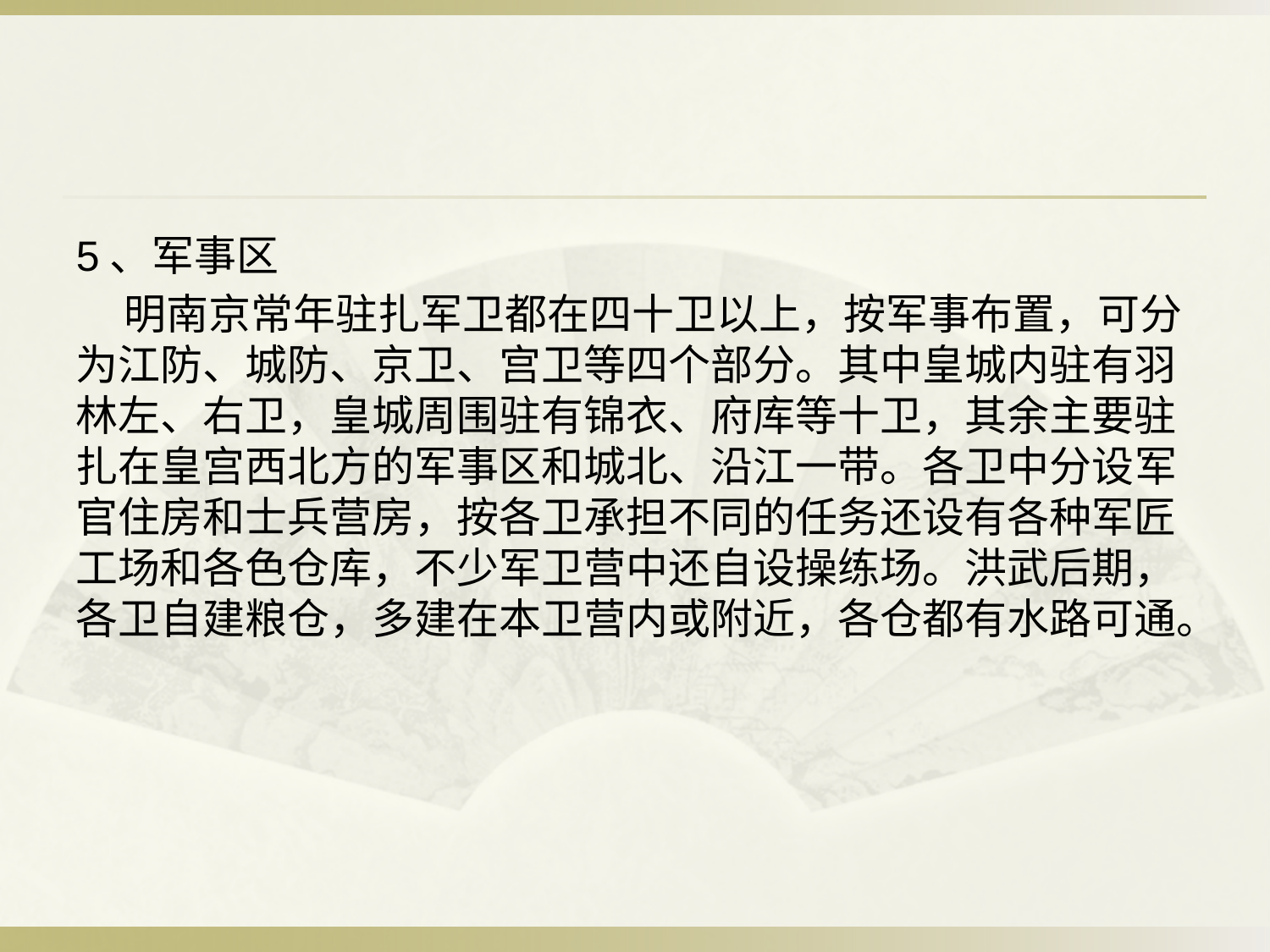

5、军事区
    明南京常年驻扎军卫都在四十卫以上，按军事布置，可分为江防、城防、京卫、宫卫等四个部分。其中皇城内驻有羽林左、右卫，皇城周围驻有锦衣、府库等十卫，其余主要驻扎在皇宫西北方的军事区和城北、沿江一带。各卫中分设军官住房和士兵营房，按各卫承担不同的任务还设有各种军匠工场和各色仓库，不少军卫营中还自设操练场。洪武后期，各卫自建粮仓，多建在本卫营内或附近，各仓都有水路可通。